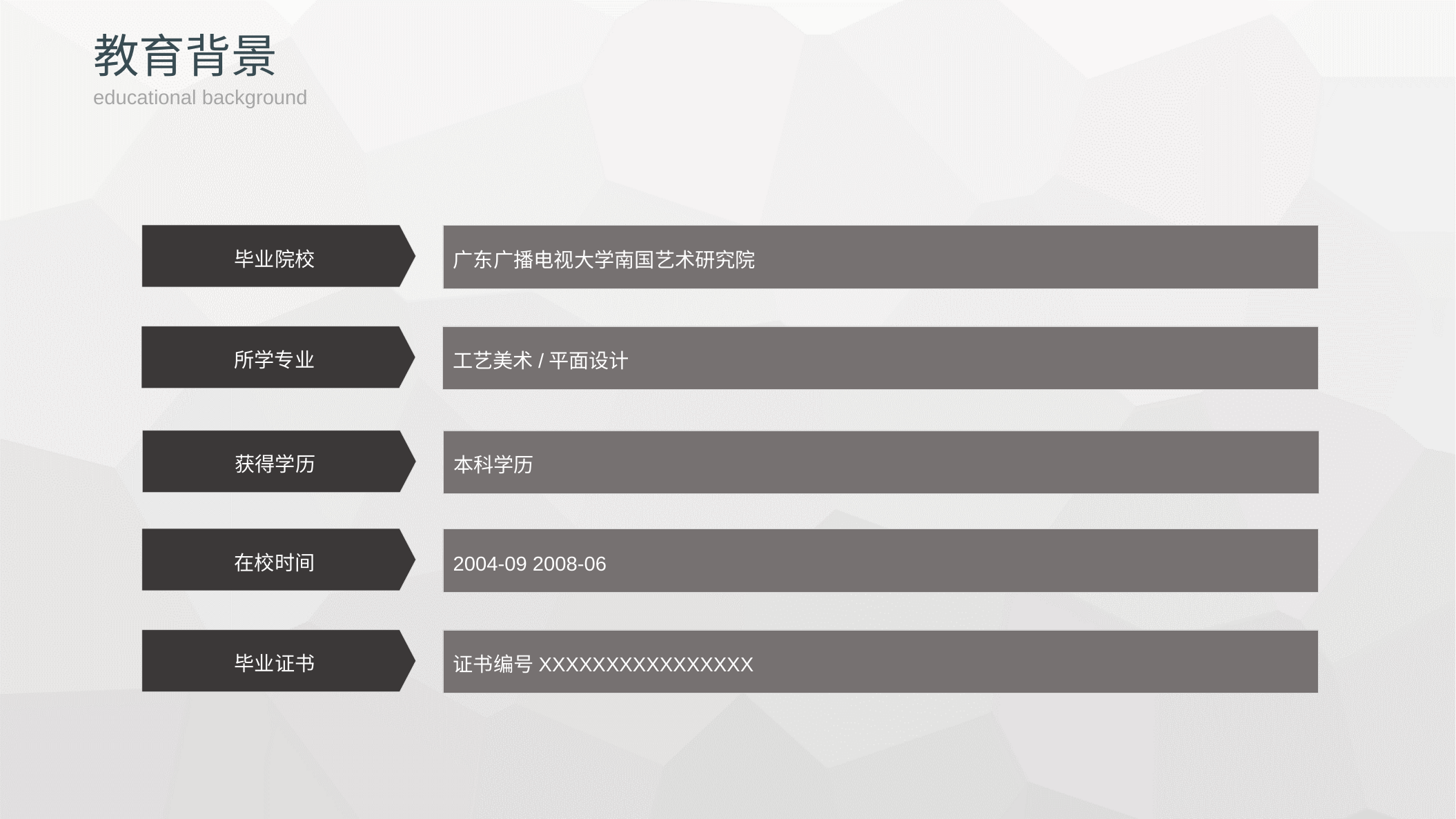

教育背景
educational background
毕业院校
广东广播电视大学南国艺术研究院
所学专业
工艺美术/平面设计
获得学历
本科学历
在校时间
2004-09 2008-06
毕业证书
证书编号XXXXXXXXXXXXXXXX